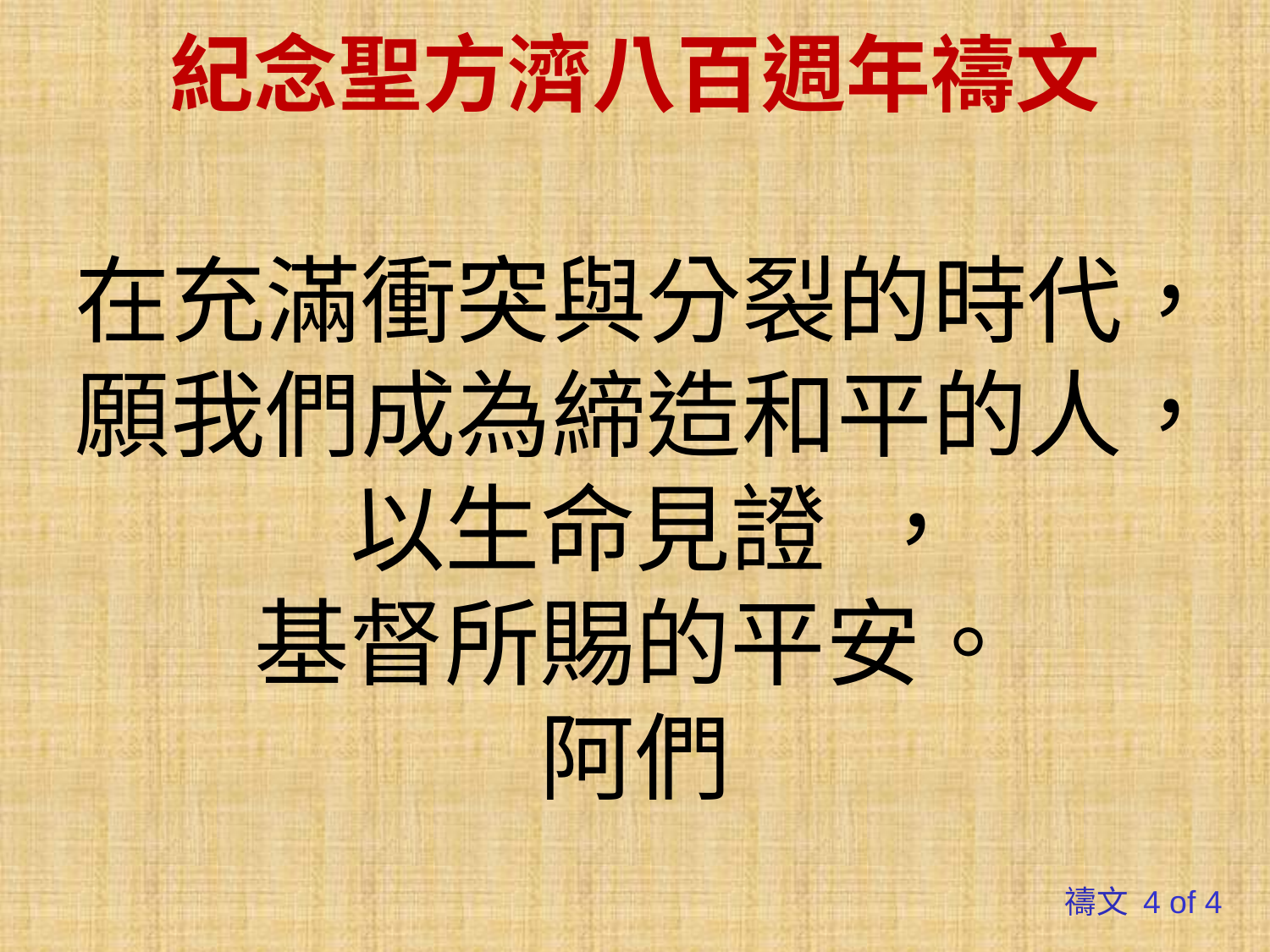

紀念聖方濟八百週年禱文

  在充滿衝突與分裂的時代，
  願我們成為締造和平的人，
 以生命見證  ，
基督所賜的平安。
阿們
禱文 4 of 4